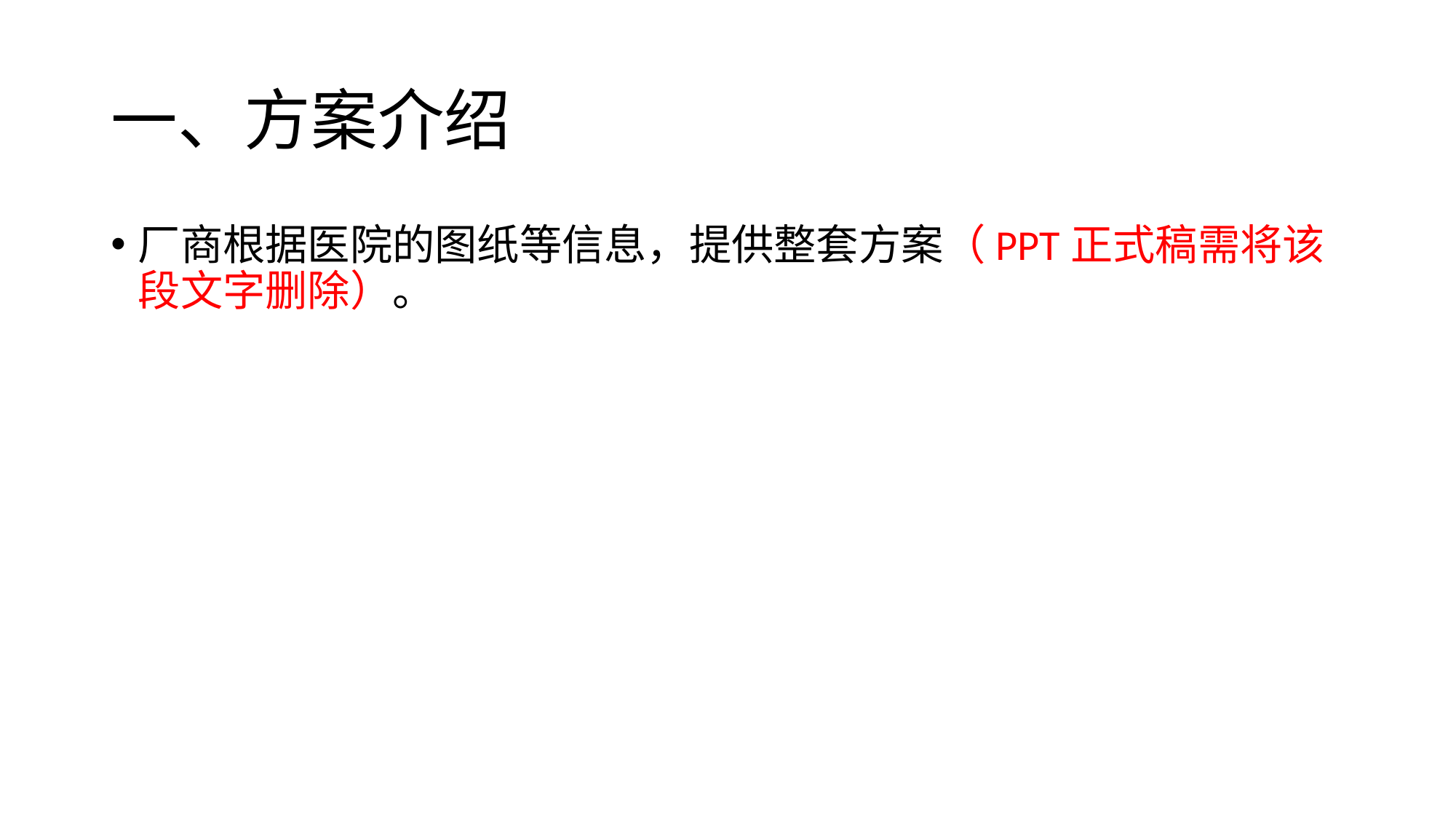

# 一、方案介绍
厂商根据医院的图纸等信息，提供整套方案（PPT正式稿需将该段文字删除）。